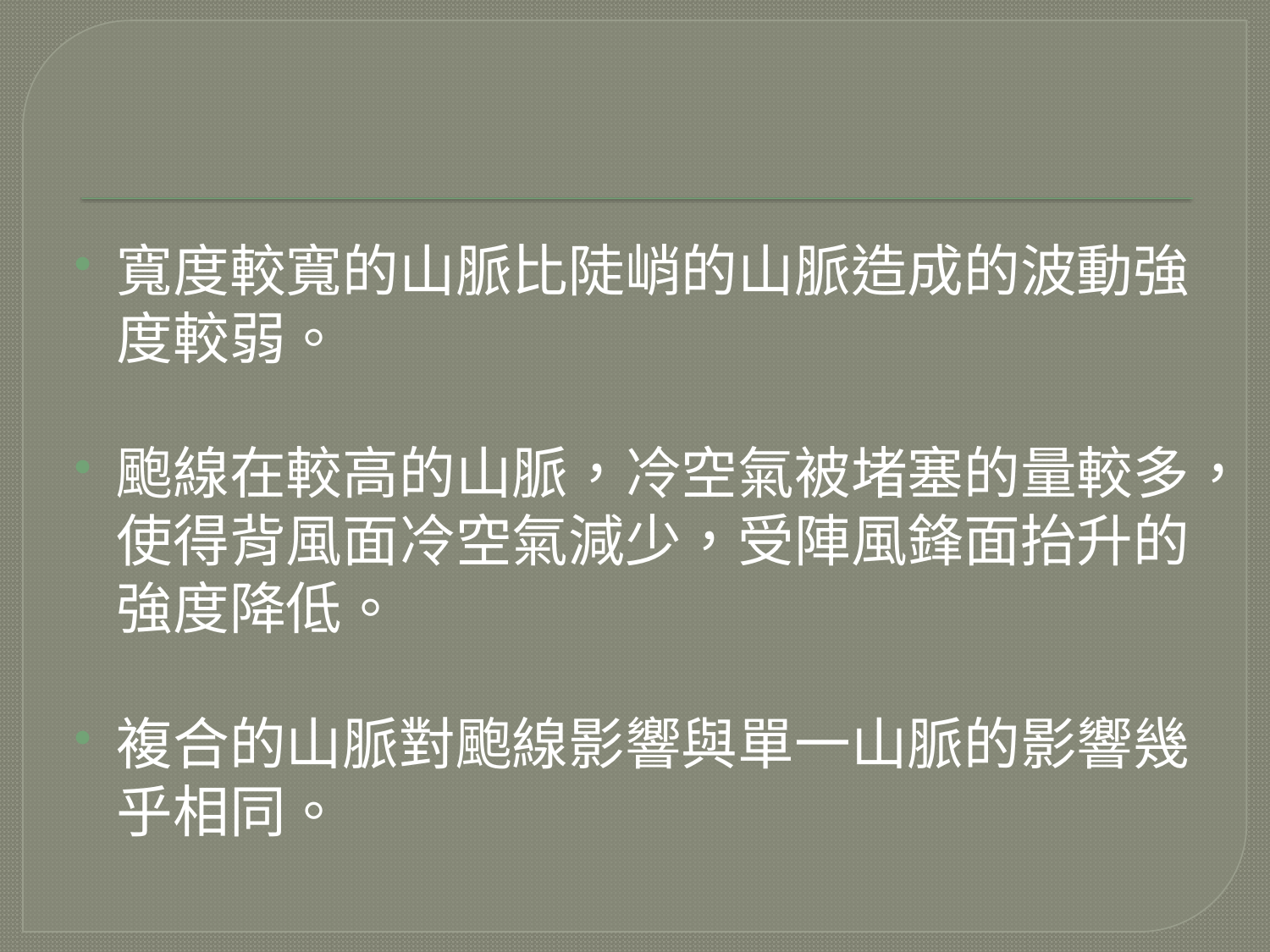

#
寬度較寬的山脈比陡峭的山脈造成的波動強度較弱。

颮線在較高的山脈，冷空氣被堵塞的量較多，使得背風面冷空氣減少，受陣風鋒面抬升的強度降低。

複合的山脈對颮線影響與單一山脈的影響幾乎相同。